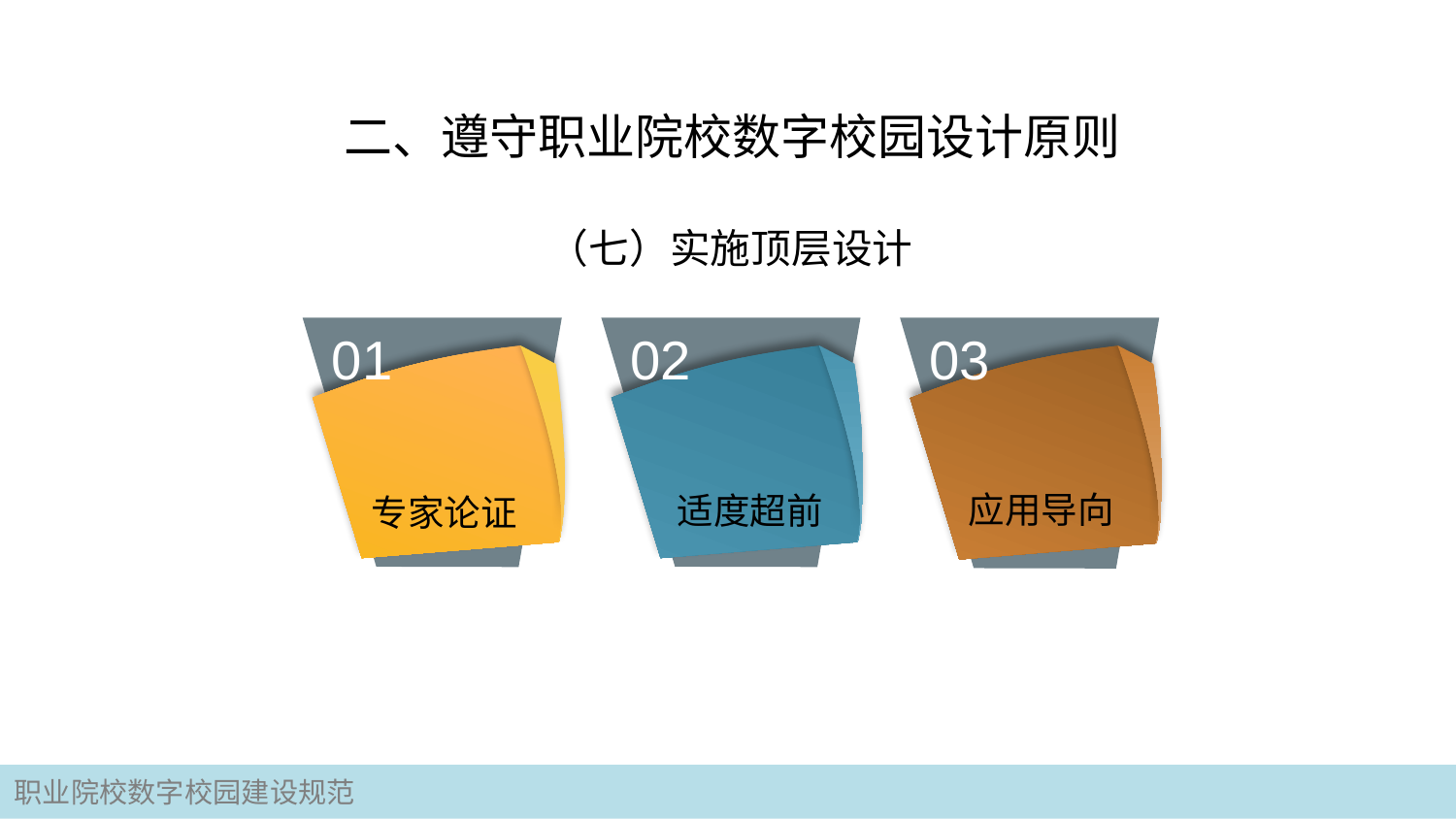

# 二、遵守职业院校数字校园设计原则
（七）实施顶层设计

01

专家论证

02

适度超前

03

应用导向
职业院校数字校园建设规范